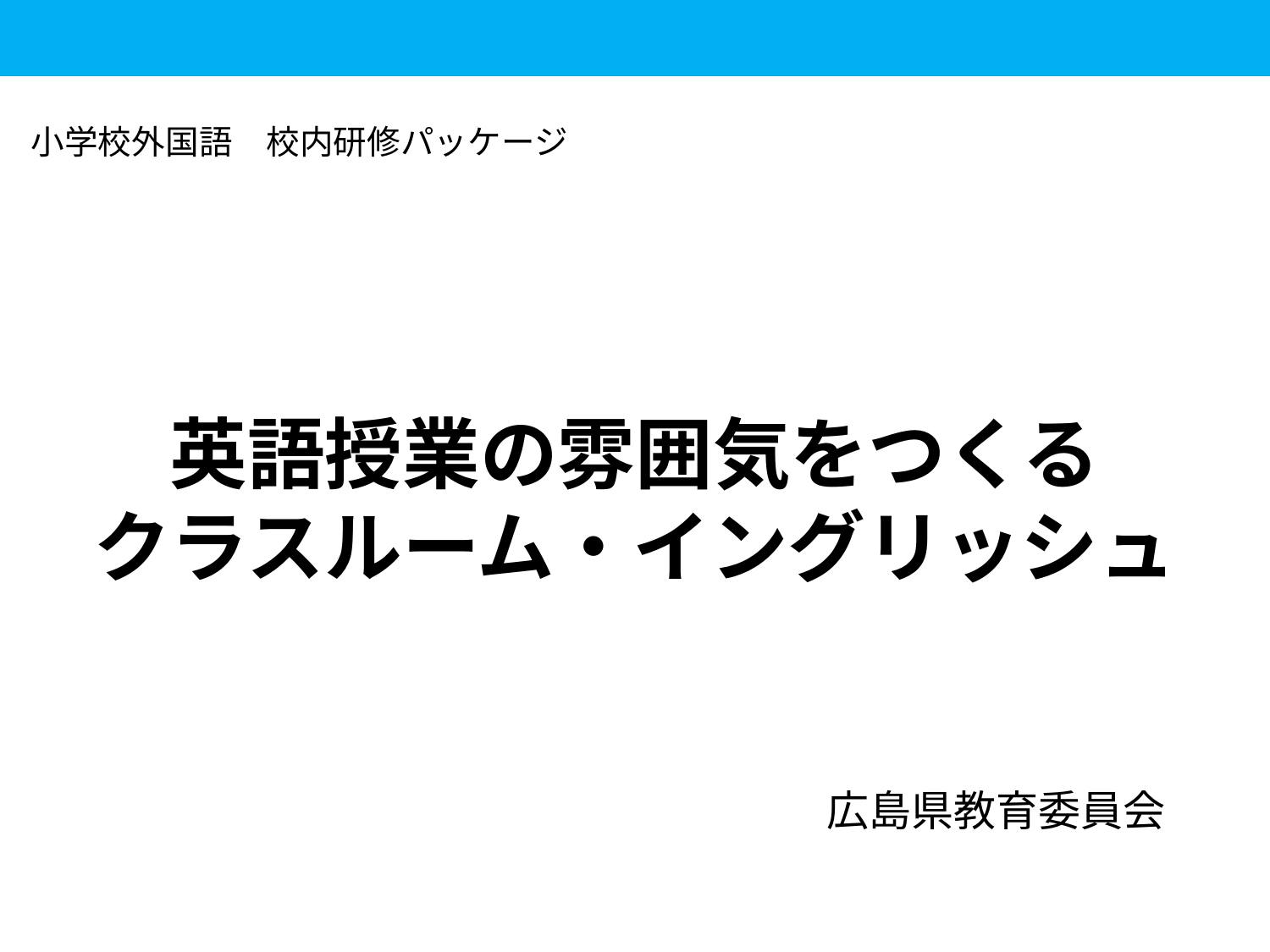

小学校外国語　校内研修パッケージ
# 英語授業の雰囲気をつくる クラスルーム・イングリッシュ
広島県教育委員会